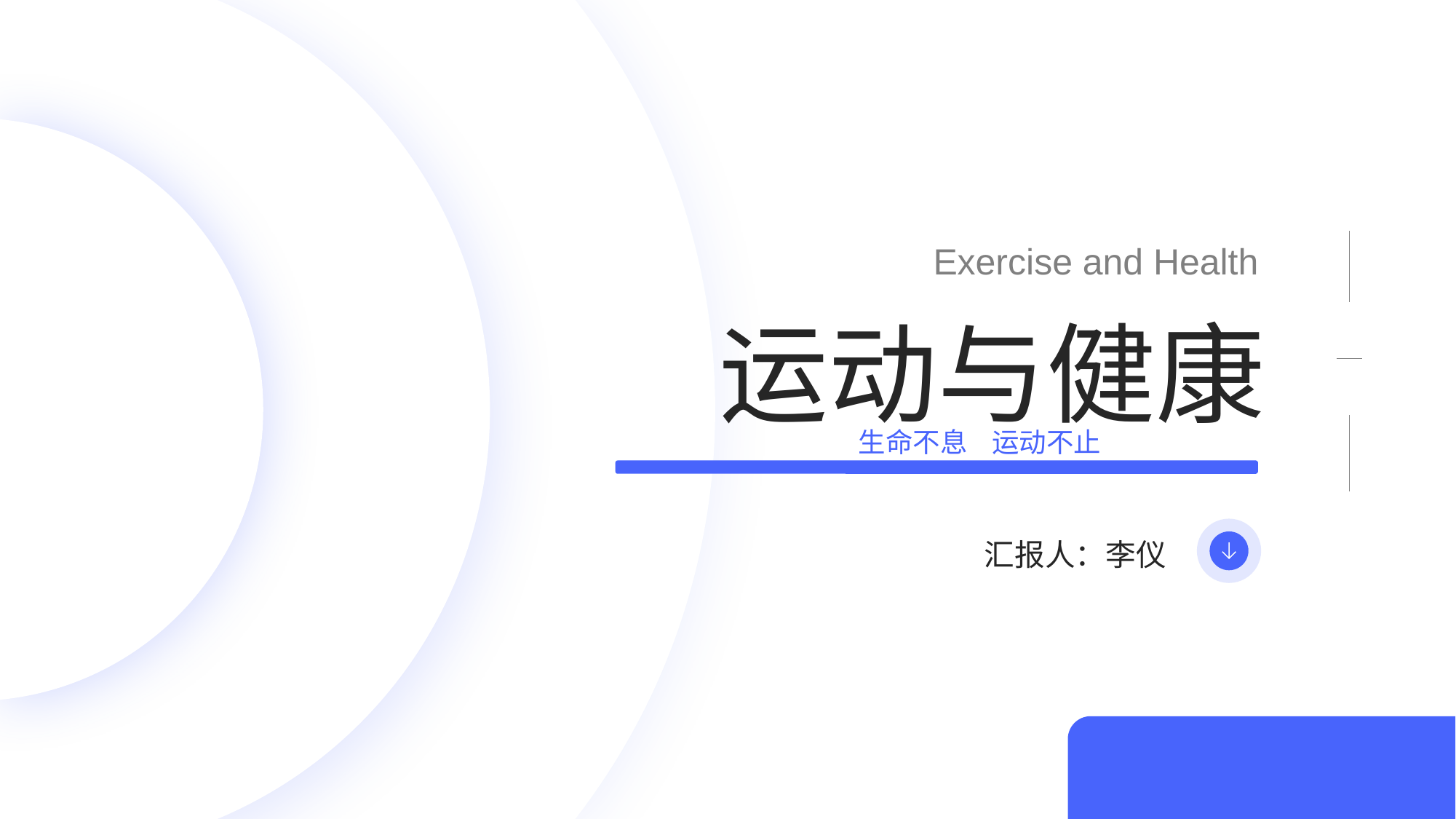

Exercise and Health
运动与健康
生命不息    运动不止
汇报人：李仪